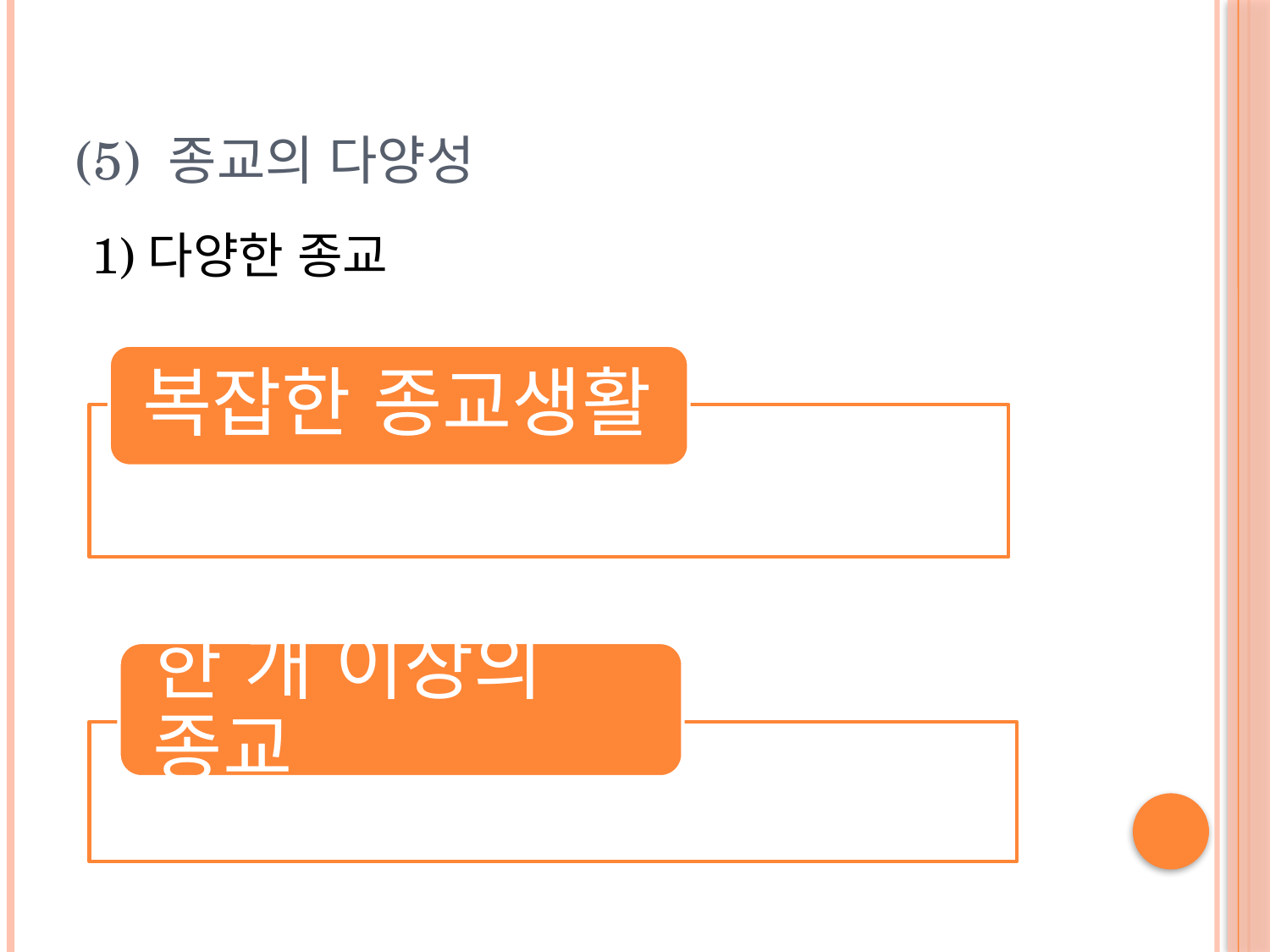

# (5) 종교의 다양성
1)다양한 종교
복잡한 종교생활
한 개 이상의 종교